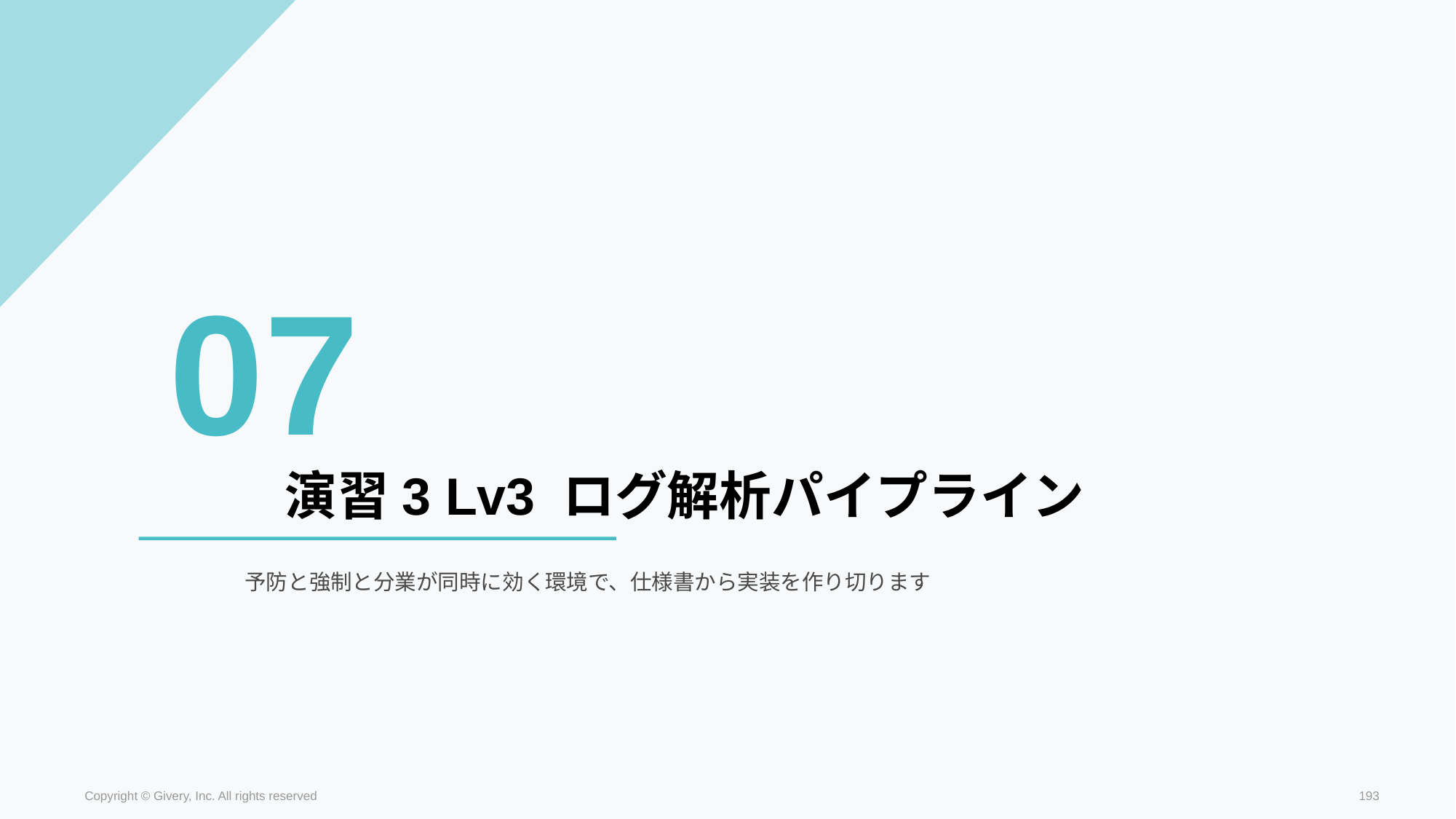

07
演習3 Lv3 ログ解析パイプライン

予防と強制と分業が同時に効く環境で、仕様書から実装を作り切ります
Copyright © Givery, Inc. All rights reserved
193